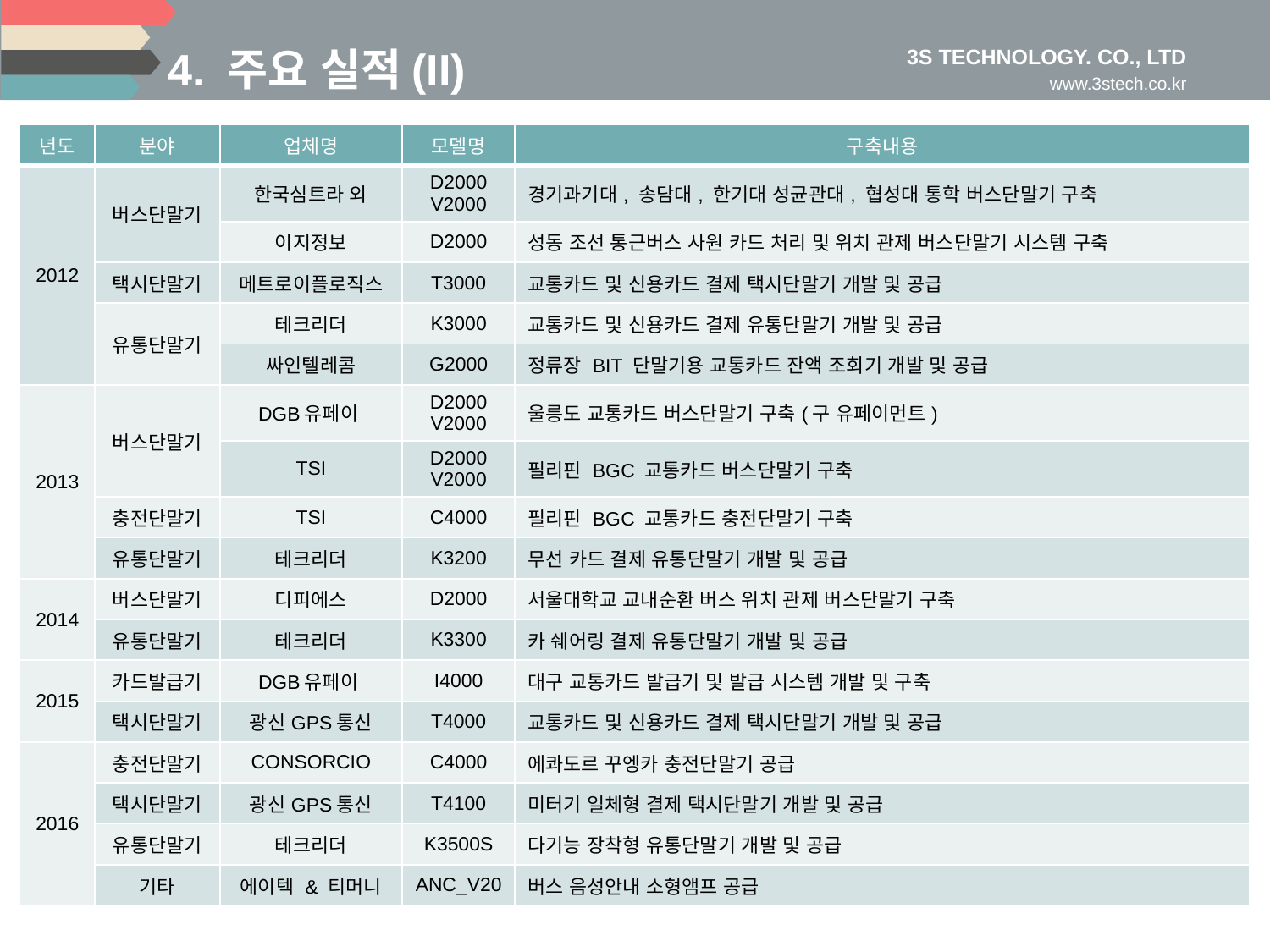

4. 주요 실적(II)
| 년도 | 분야 | 업체명 | 모델명 | 구축내용 |
| --- | --- | --- | --- | --- |
| 2012 | 버스단말기 | 한국심트라 외 | D2000 V2000 | 경기과기대, 송담대, 한기대 성균관대, 협성대 통학 버스단말기 구축 |
|  |  | 이지정보 | D2000 | 성동 조선 통근버스 사원 카드 처리 및 위치 관제 버스단말기 시스템 구축 |
|  | 택시단말기 | 메트로이플로직스 | T3000 | 교통카드 및 신용카드 결제 택시단말기 개발 및 공급 |
|  | 유통단말기 | 테크리더 | K3000 | 교통카드 및 신용카드 결제 유통단말기 개발 및 공급 |
|  |  | 싸인텔레콤 | G2000 | 정류장 BIT 단말기용 교통카드 잔액 조회기 개발 및 공급 |
| 2013 | 버스단말기 | DGB유페이 | D2000 V2000 | 울릉도 교통카드 버스단말기 구축(구 유페이먼트) |
|  |  | TSI | D2000 V2000 | 필리핀 BGC 교통카드 버스단말기 구축 |
|  | 충전단말기 | TSI | C4000 | 필리핀 BGC 교통카드 충전단말기 구축 |
|  | 유통단말기 | 테크리더 | K3200 | 무선 카드 결제 유통단말기 개발 및 공급 |
| 2014 | 버스단말기 | 디피에스 | D2000 | 서울대학교 교내순환 버스 위치 관제 버스단말기 구축 |
|  | 유통단말기 | 테크리더 | K3300 | 카 쉐어링 결제 유통단말기 개발 및 공급 |
| 2015 | 카드발급기 | DGB유페이 | I4000 | 대구 교통카드 발급기 및 발급 시스템 개발 및 구축 |
|  | 택시단말기 | 광신GPS통신 | T4000 | 교통카드 및 신용카드 결제 택시단말기 개발 및 공급 |
| 2016 | 충전단말기 | CONSORCIO | C4000 | 에콰도르 꾸엥카 충전단말기 공급 |
|  | 택시단말기 | 광신GPS통신 | T4100 | 미터기 일체형 결제 택시단말기 개발 및 공급 |
|  | 유통단말기 | 테크리더 | K3500S | 다기능 장착형 유통단말기 개발 및 공급 |
|  | 기타 | 에이텍 & 티머니 | ANC\_V20 | 버스 음성안내 소형앰프 공급 |